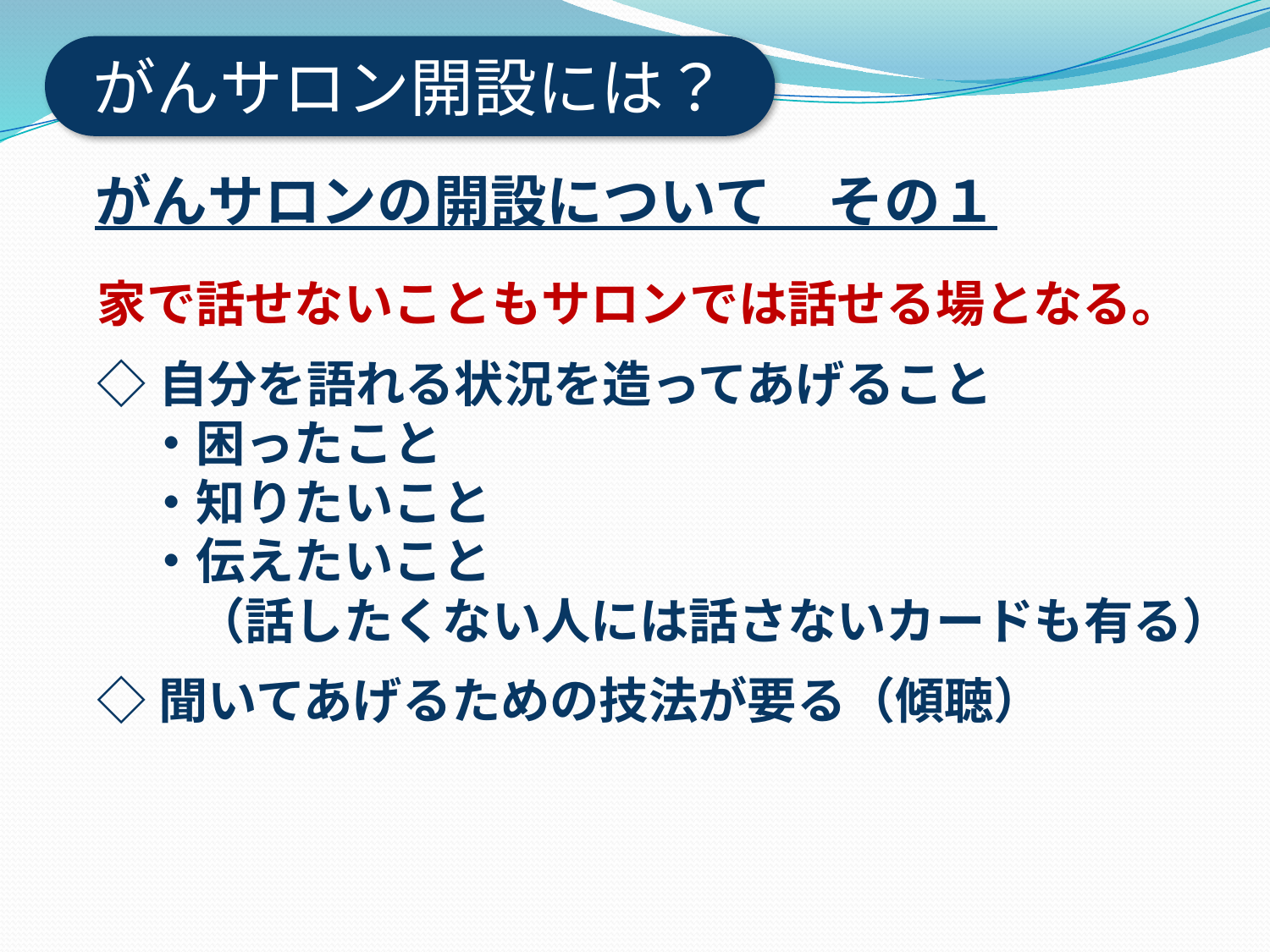

がんサロン開設には？
# がんサロンの開設について　その１
家で話せないこともサロンでは話せる場となる。
◇自分を語れる状況を造ってあげること
　・困ったこと
　・知りたいこと
　・伝えたいこと
　　（話したくない人には話さないカードも有る）
◇聞いてあげるための技法が要る（傾聴）